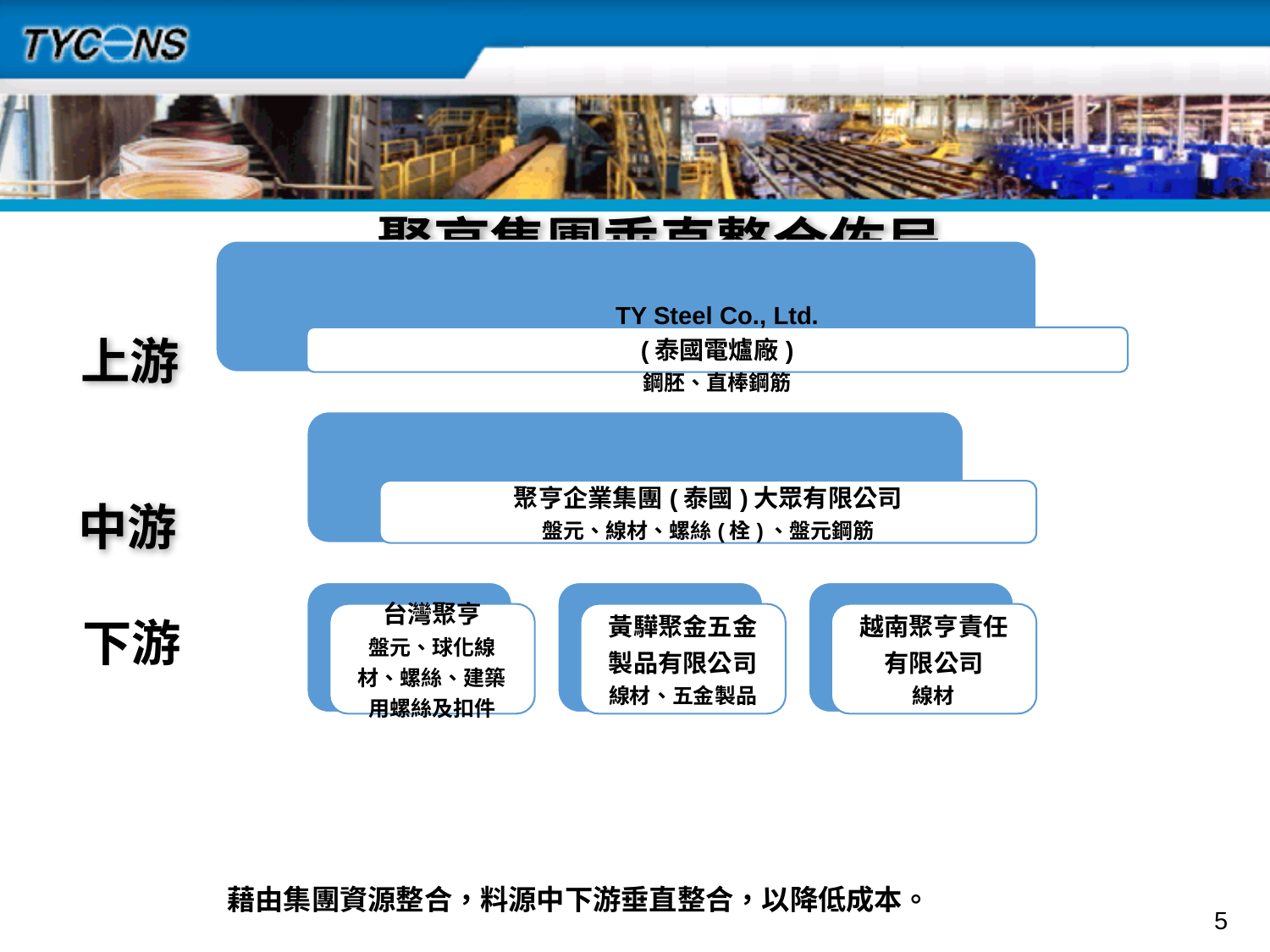

# 聚亨集團垂直整合佈局
聚亨企業集團(泰國)大眾有限公司
盤元、線材、螺絲(栓)、盤元鋼筋
台灣聚亨
盤元、球化線材、螺絲、建築用螺絲及扣件
黃驊聚金五金製品有限公司
線材、五金製品
越南聚亨責任有限公司
線材
TY Steel Co., Ltd.
(泰國電爐廠)
鋼胚、直棒鋼筋
上游
中游
下游
藉由集團資源整合，料源中下游垂直整合，以降低成本。
5